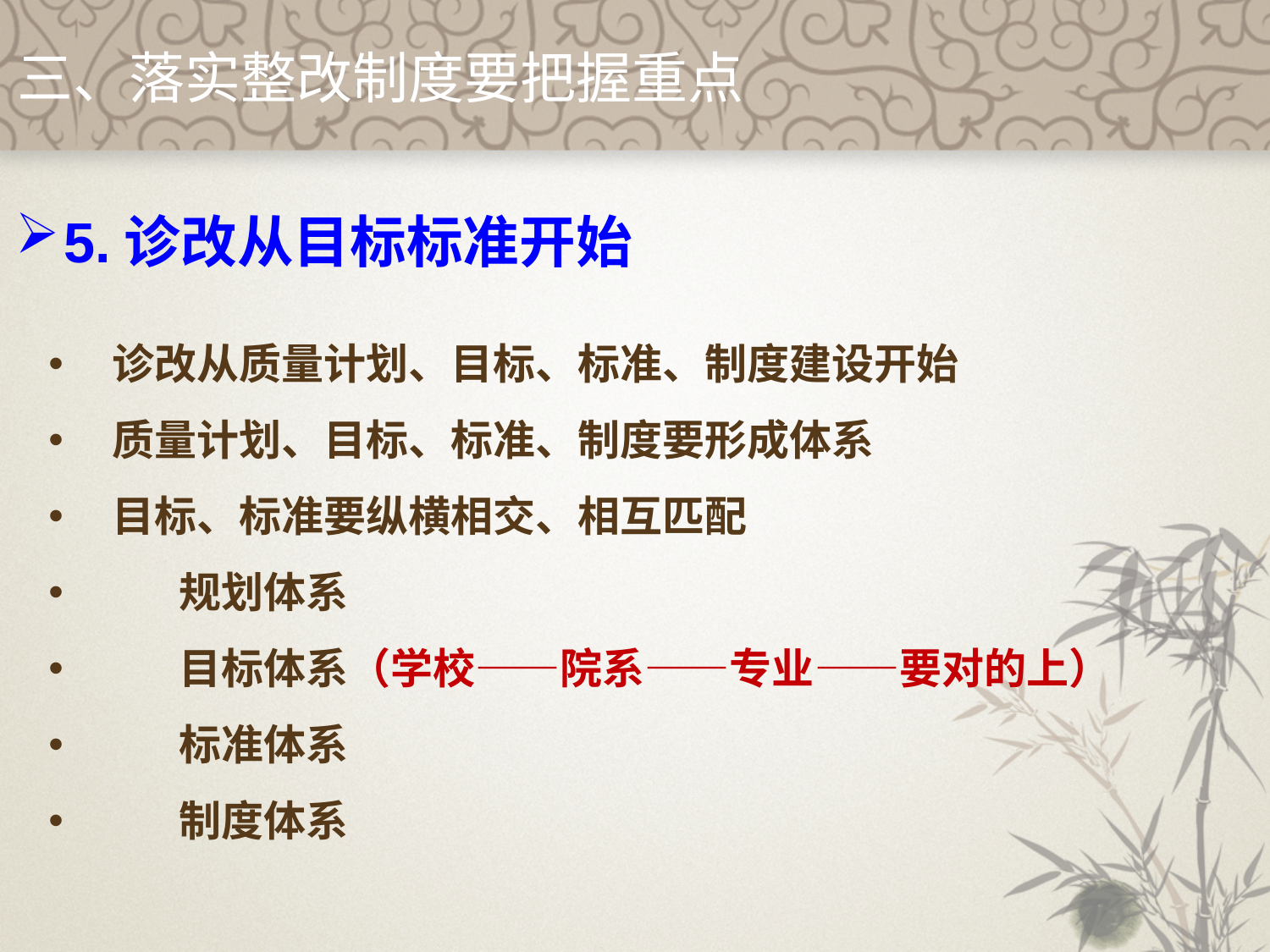

三、落实整改制度要把握重点
5.诊改从目标标准开始
诊改从质量计划、目标、标准、制度建设开始
质量计划、目标、标准、制度要形成体系
目标、标准要纵横相交、相互匹配
      规划体系
      目标体系（学校——院系——专业——要对的上）
      标准体系
      制度体系